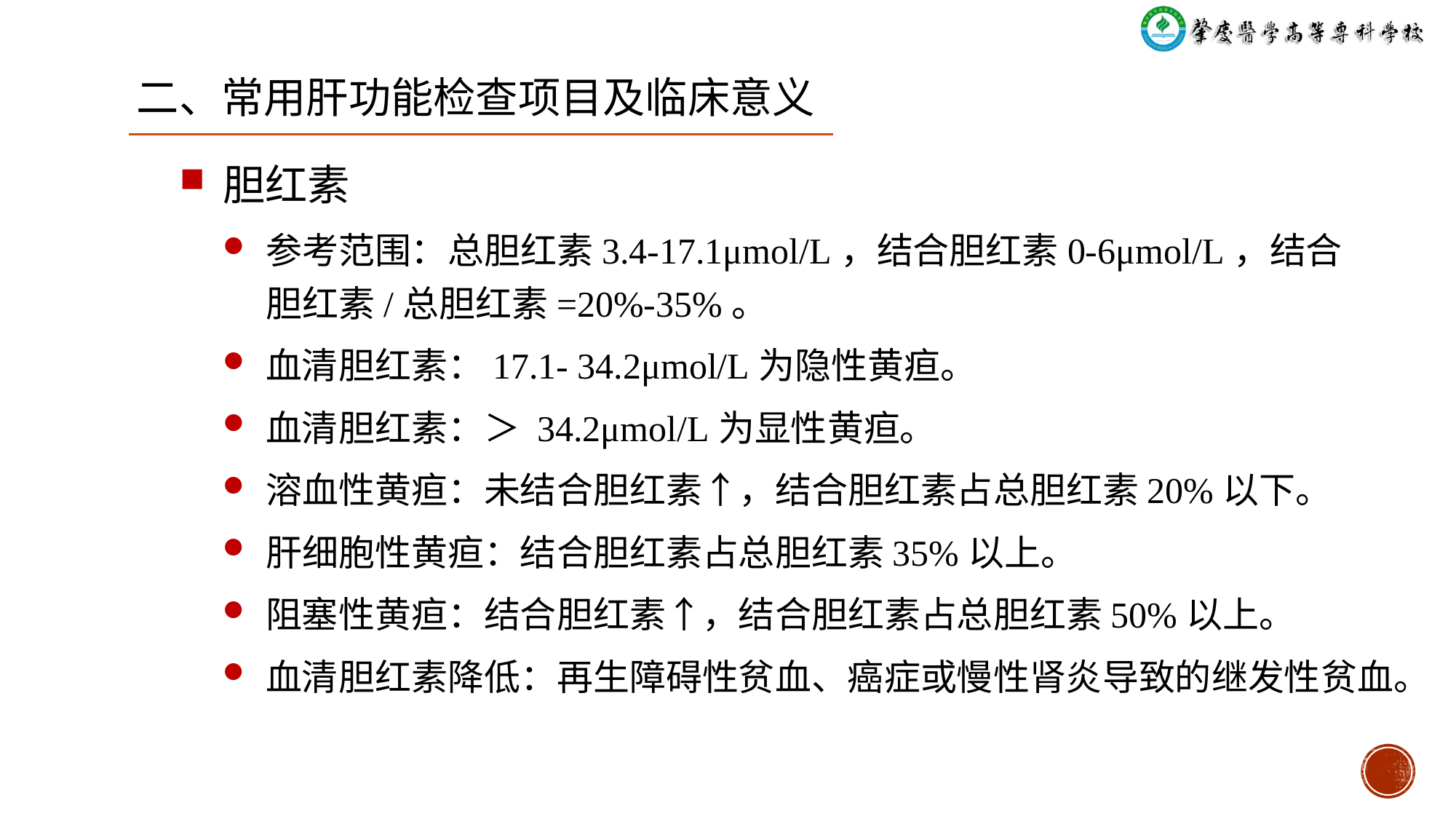

二、常用肝功能检查项目及临床意义
胆红素
参考范围：总胆红素3.4-17.1μmol/L，结合胆红素0-6μmol/L，结合胆红素/总胆红素=20%-35%。
血清胆红素：17.1- 34.2μmol/L为隐性黄疸。
血清胆红素：＞ 34.2μmol/L为显性黄疸。
溶血性黄疸：未结合胆红素↑，结合胆红素占总胆红素20%以下。
肝细胞性黄疸：结合胆红素占总胆红素35%以上。
阻塞性黄疸：结合胆红素↑，结合胆红素占总胆红素50%以上。
血清胆红素降低：再生障碍性贫血、癌症或慢性肾炎导致的继发性贫血。